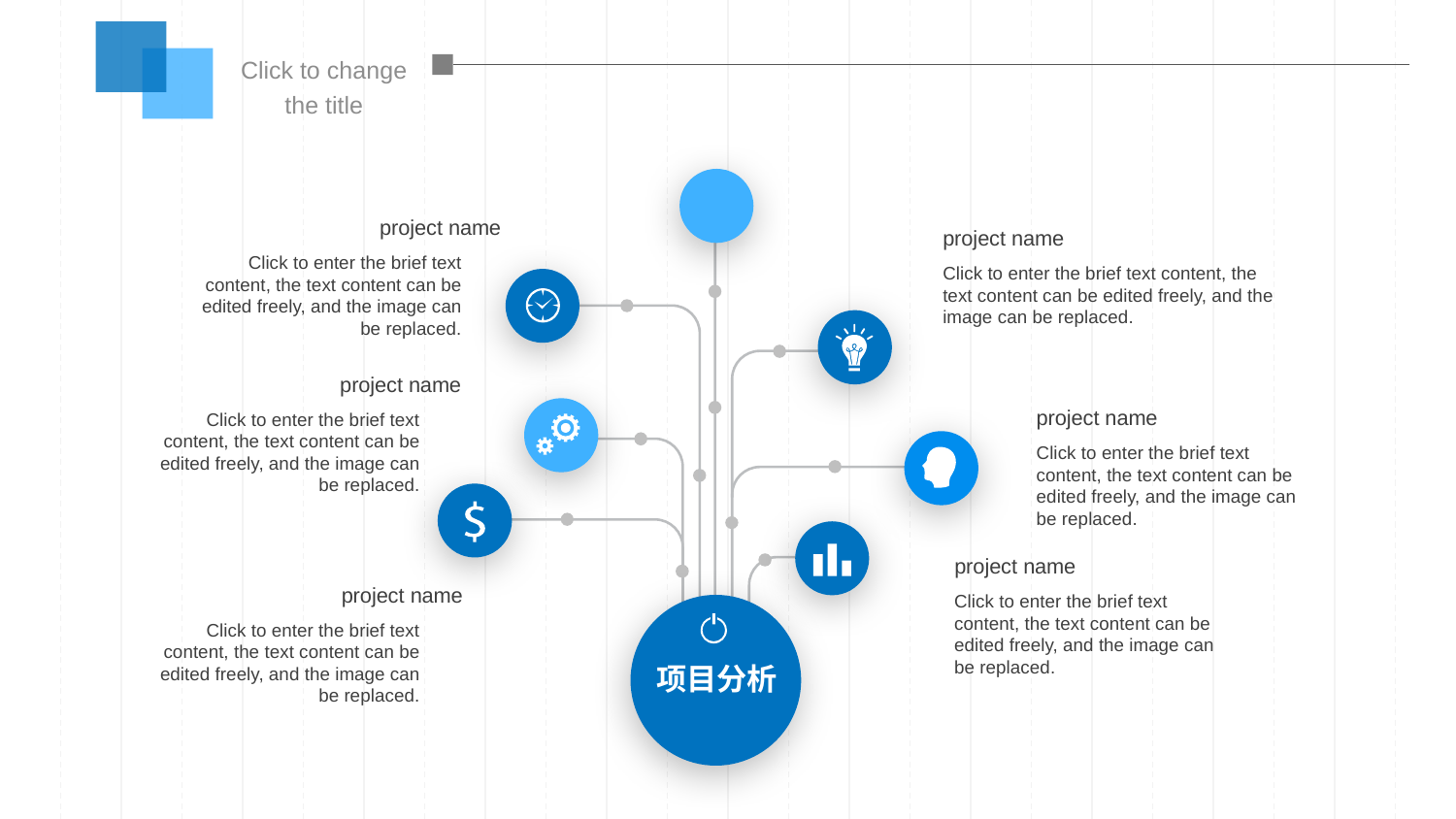

Click to change the title

project name
Click to enter the brief text content, the text content can be edited freely, and the image can be replaced.
project name
Click to enter the brief text content, the text content can be edited freely, and the image can be replaced.

project name
Click to enter the brief text content, the text content can be edited freely, and the image can be replaced.
project name
Click to enter the brief text content, the text content can be edited freely, and the image can be replaced.

project name
Click to enter the brief text content, the text content can be edited freely, and the image can be replaced.

project name
Click to enter the brief text content, the text content can be edited freely, and the image can be replaced.

项目分析